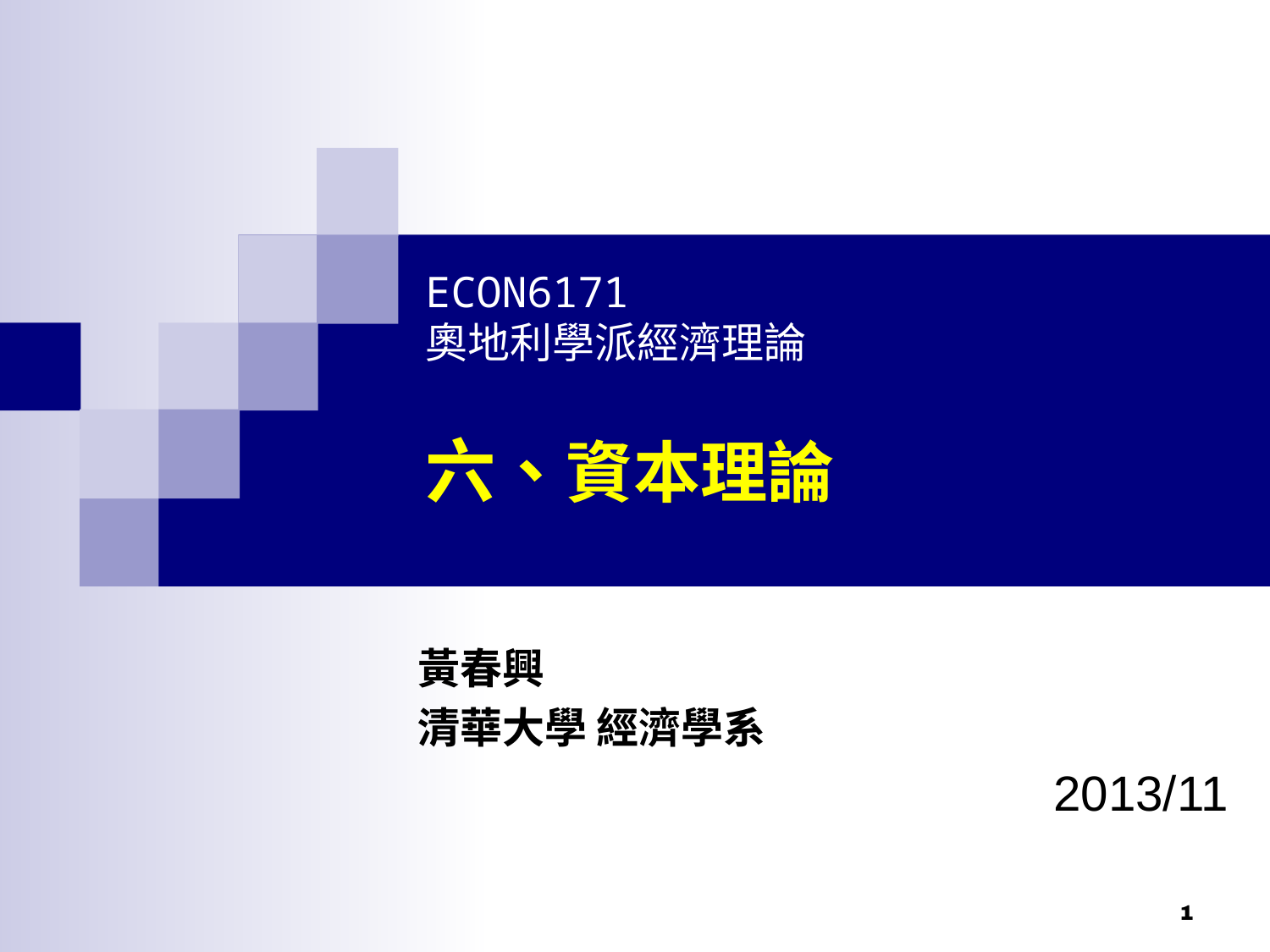

# ECON6171 奧地利學派經濟理論 六、資本理論
黃春興
清華大學 經濟學系
2013/11
1